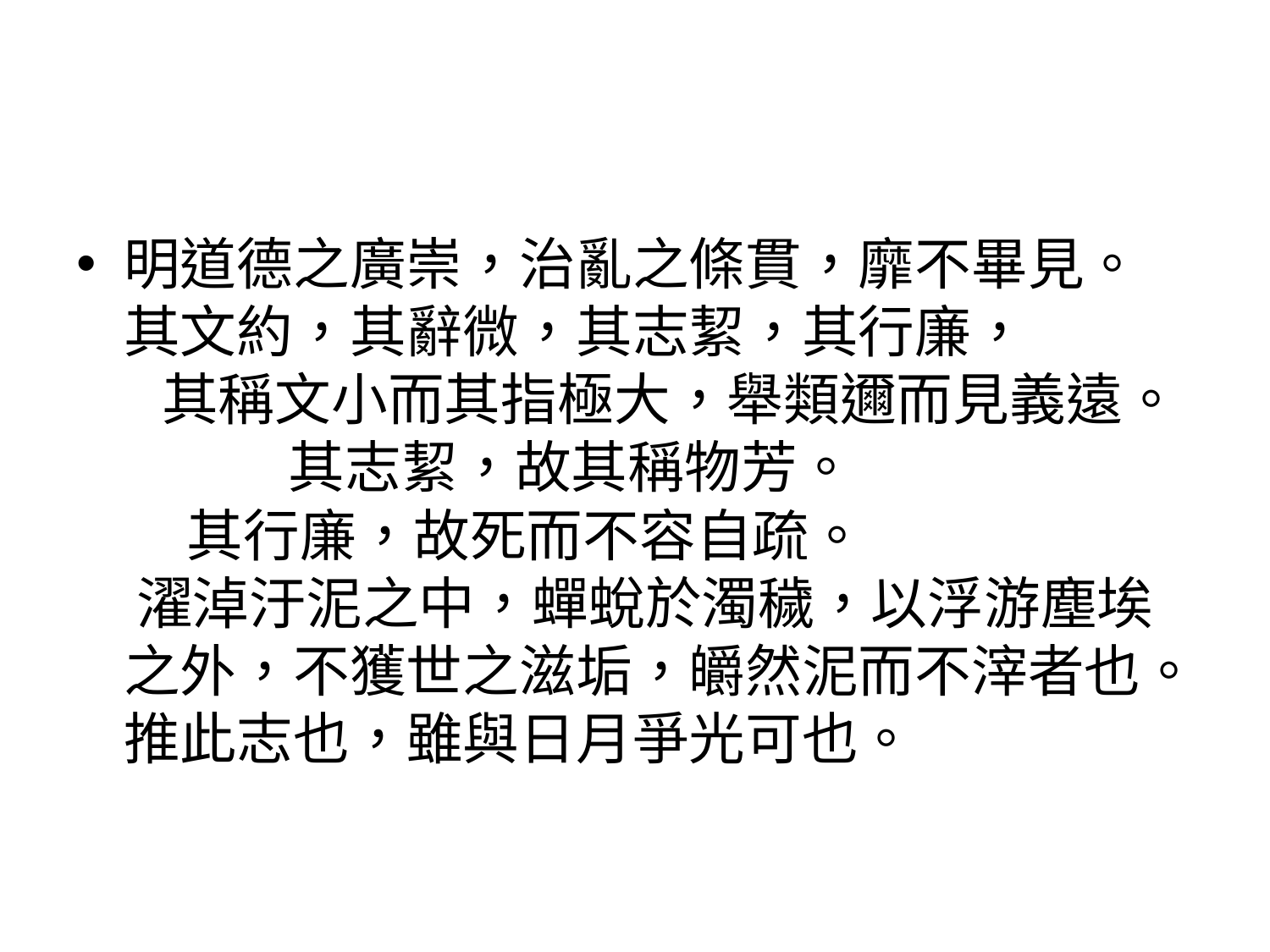

#
明道德之廣崇，治亂之條貫，靡不畢見。其文約，其辭微，其志絜，其行廉，                 其稱文小而其指極大，舉類邇而見義遠。               其志絜，故其稱物芳。                                其行廉，故死而不容自疏。                           濯淖汙泥之中，蟬蛻於濁穢，以浮游塵埃之外，不獲世之滋垢，皭然泥而不滓者也。推此志也，雖與日月爭光可也。